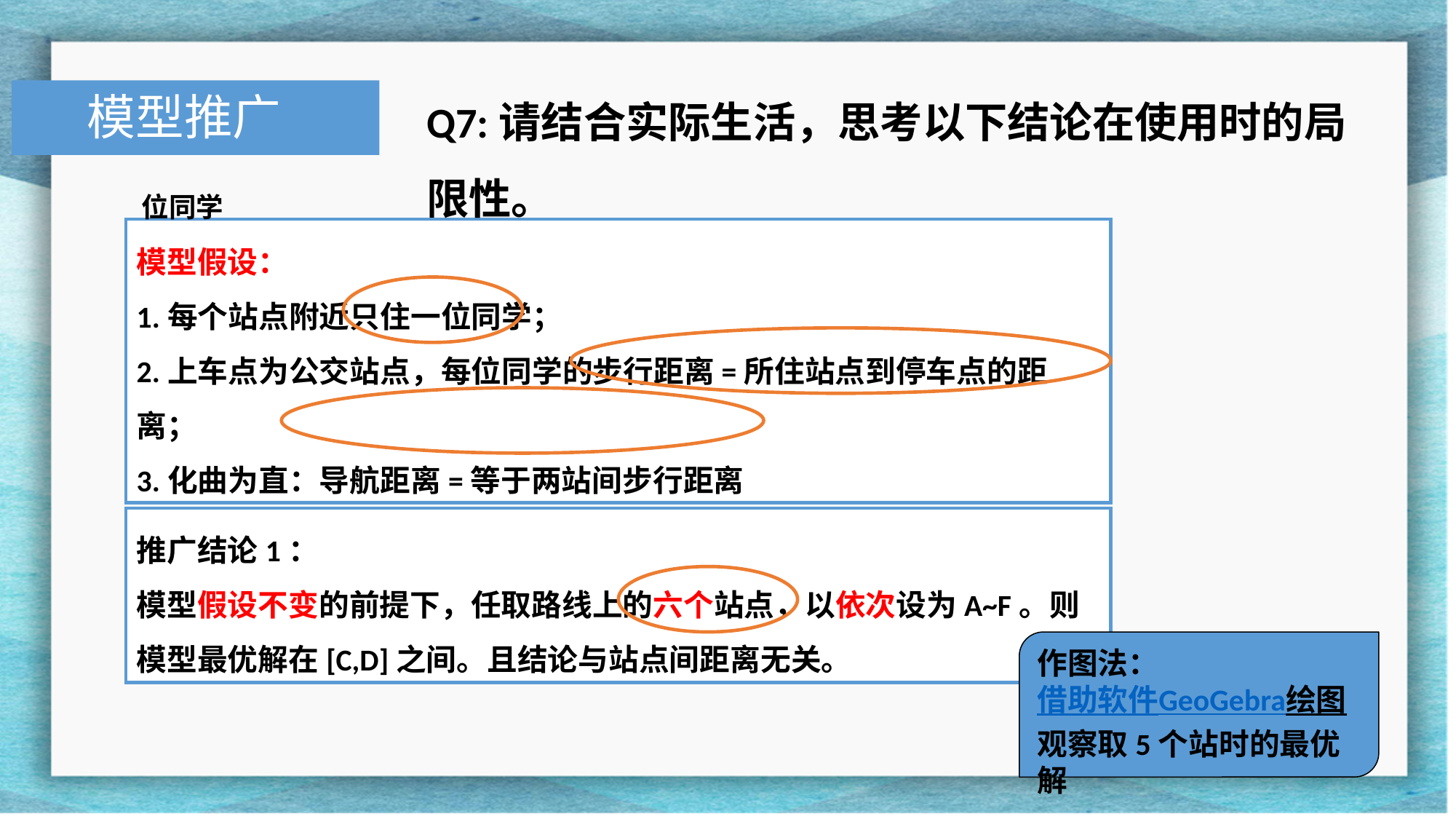

Q7:请结合实际生活，思考以下结论在使用时的局限性。

模型推广
位同学
模型假设：
1.每个站点附近只住一位同学；
2.上车点为公交站点，每位同学的步行距离=所住站点到停车点的距离；
3.化曲为直：导航距离=等于两站间步行距离

推广结论1：
模型假设不变的前提下，任取路线上的六个站点，以依次设为A~F。则模型最优解在[C,D]之间。且结论与站点间距离无关。

作图法：
借助软件GeoGebra绘图观察取5个站时的最优解